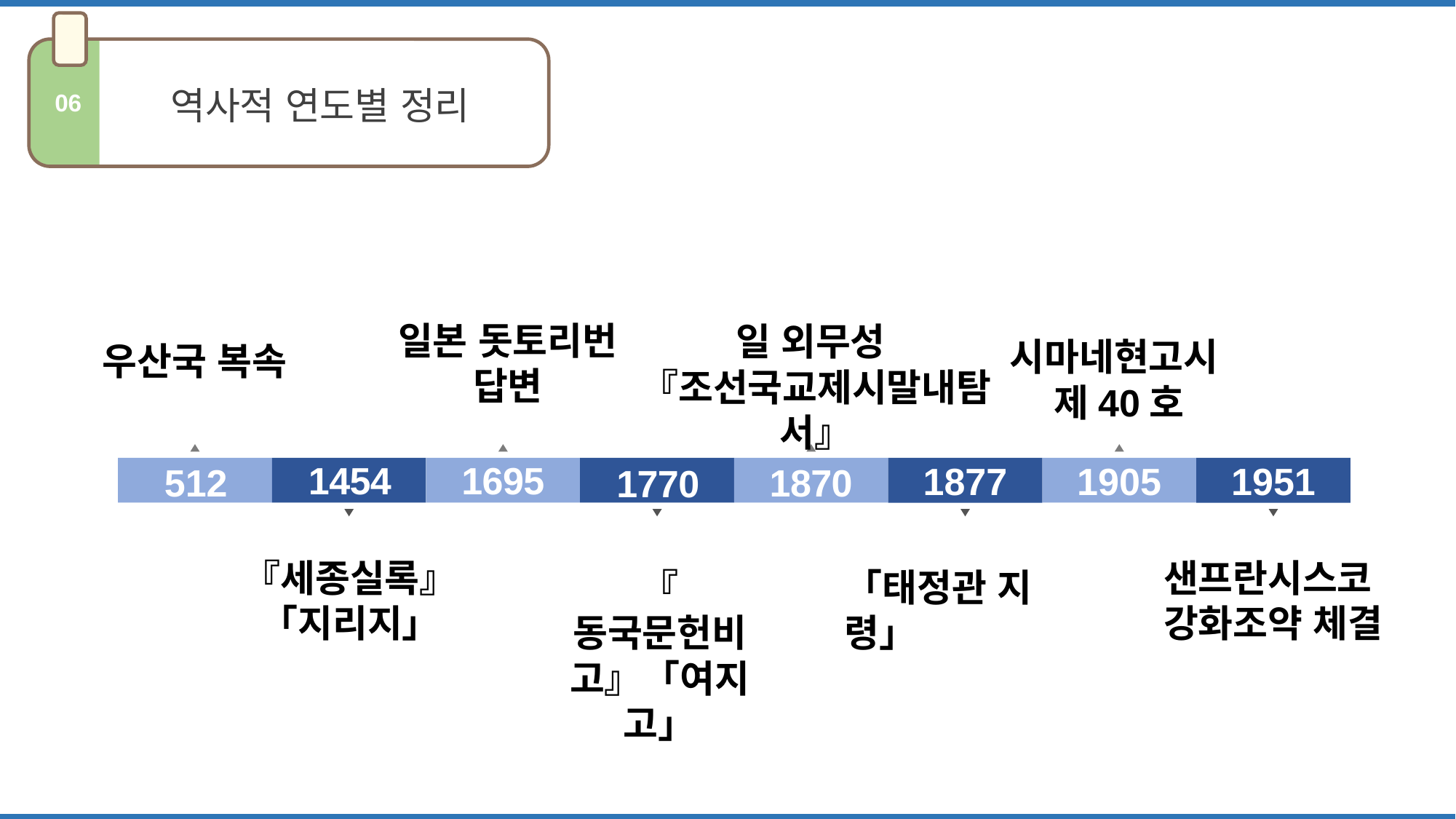

CONTENTS

역사적 연도별 정리
06
일본 돗토리번 답변
일 외무성
『조선국교제시말내탐서』
시마네현고시
제40호
우산국 복속
3

1454
1695
512
1870
1770
1940

1905

1877

1951
『세종실록』
「지리지」
샌프란시스코 강화조약 체결
「태정관 지령」
『동국문헌비고』「여지고」